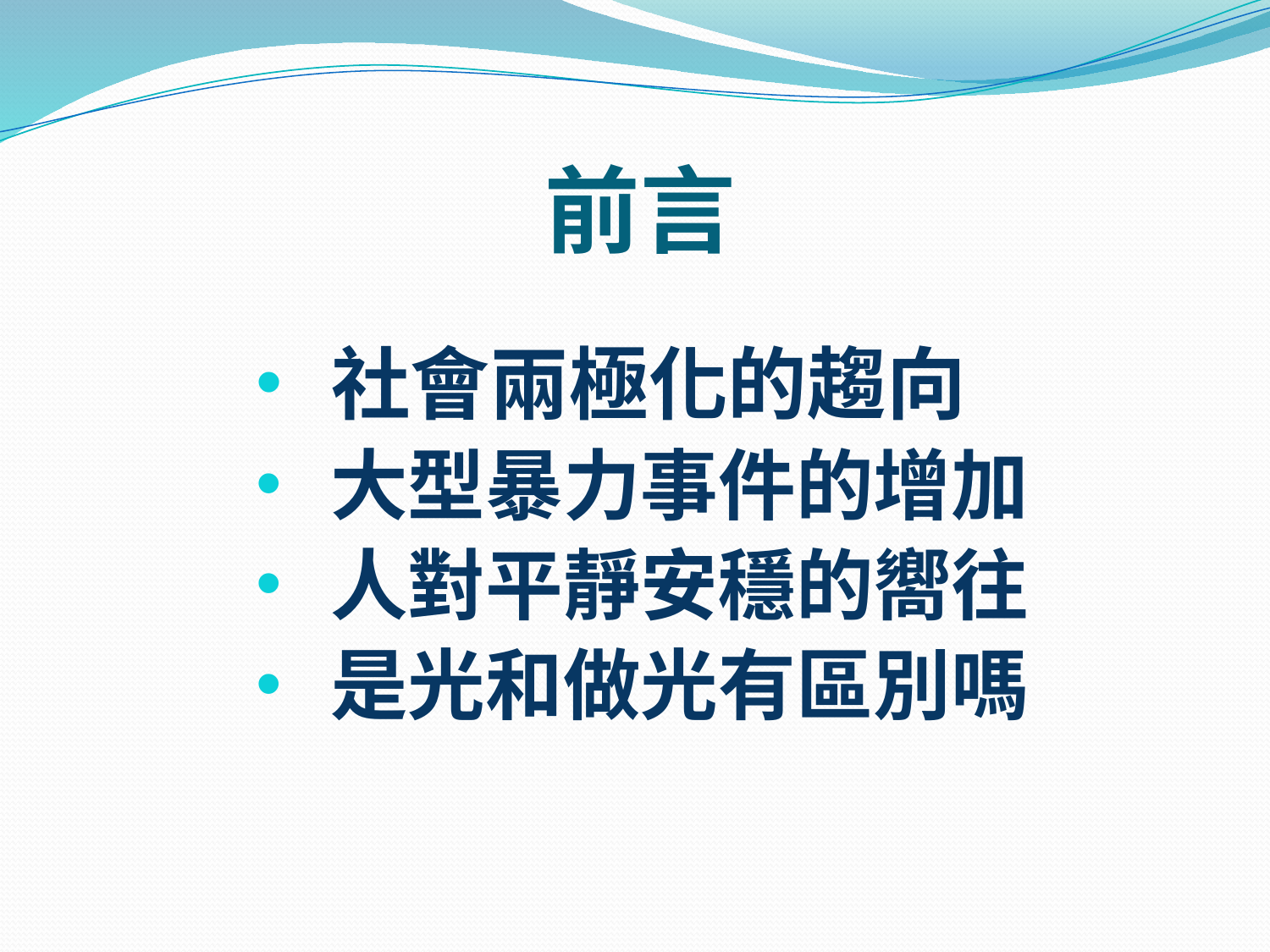

# 前言
 社會兩極化的趨向
 大型暴力事件的增加
 人對平靜安穩的嚮往
 是光和做光有區別嗎